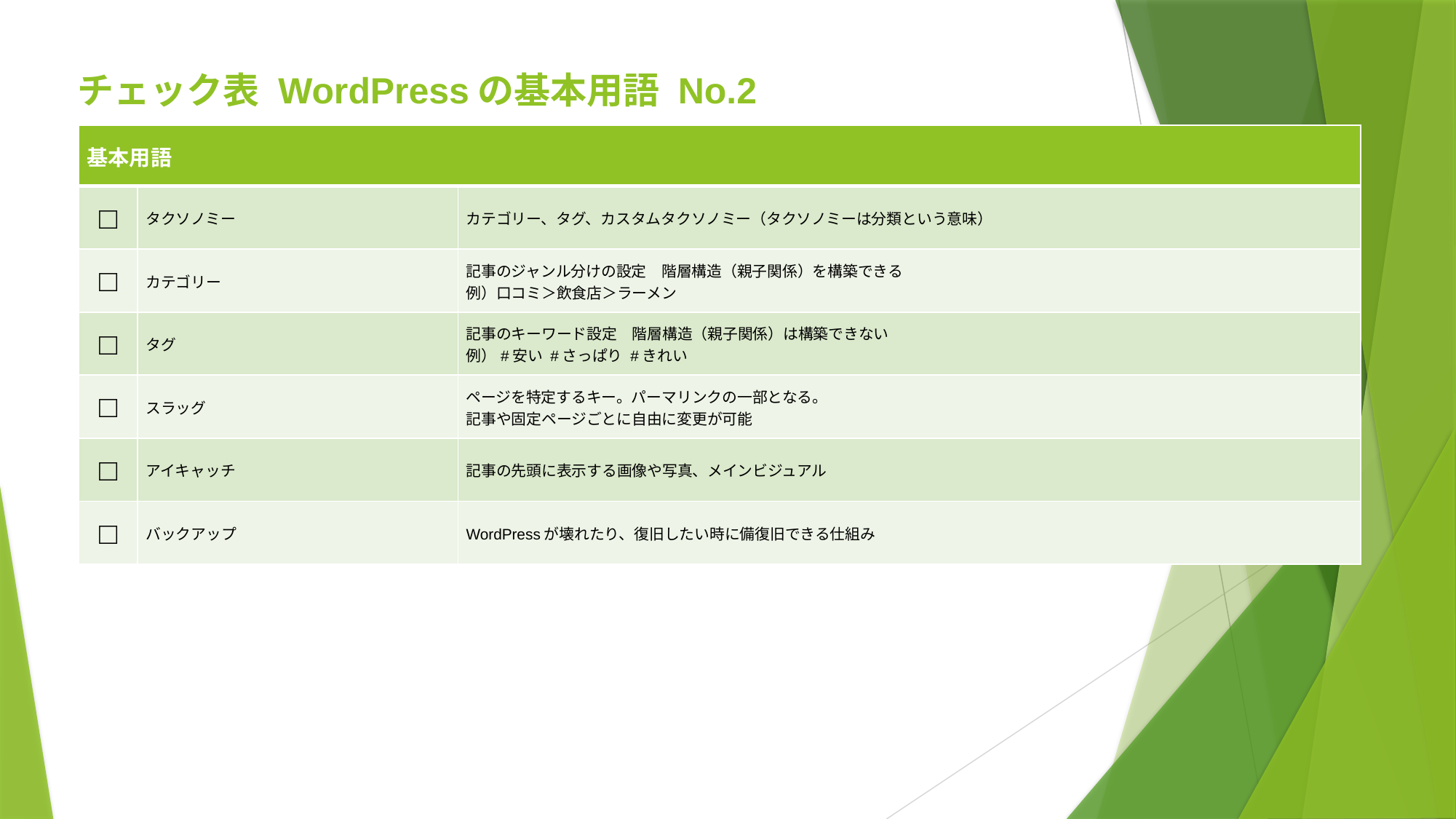

チェック表 WordPressの基本用語 No.2
| 基本用語 |  |  |
| --- | --- | --- |
| □ | タクソノミー | カテゴリー、タグ、カスタムタクソノミー（タクソノミーは分類という意味） |
| □ | カテゴリー | 記事のジャンル分けの設定　階層構造（親子関係）を構築できる 例）口コミ＞飲食店＞ラーメン |
| □ | タグ | 記事のキーワード設定　階層構造（親子関係）は構築できない 例）#安い #さっぱり #きれい |
| □ | スラッグ | ページを特定するキー。パーマリンクの一部となる。 記事や固定ページごとに自由に変更が可能 |
| □ | アイキャッチ | 記事の先頭に表示する画像や写真、メインビジュアル |
| □ | バックアップ | WordPressが壊れたり、復旧したい時に備復旧できる仕組み |